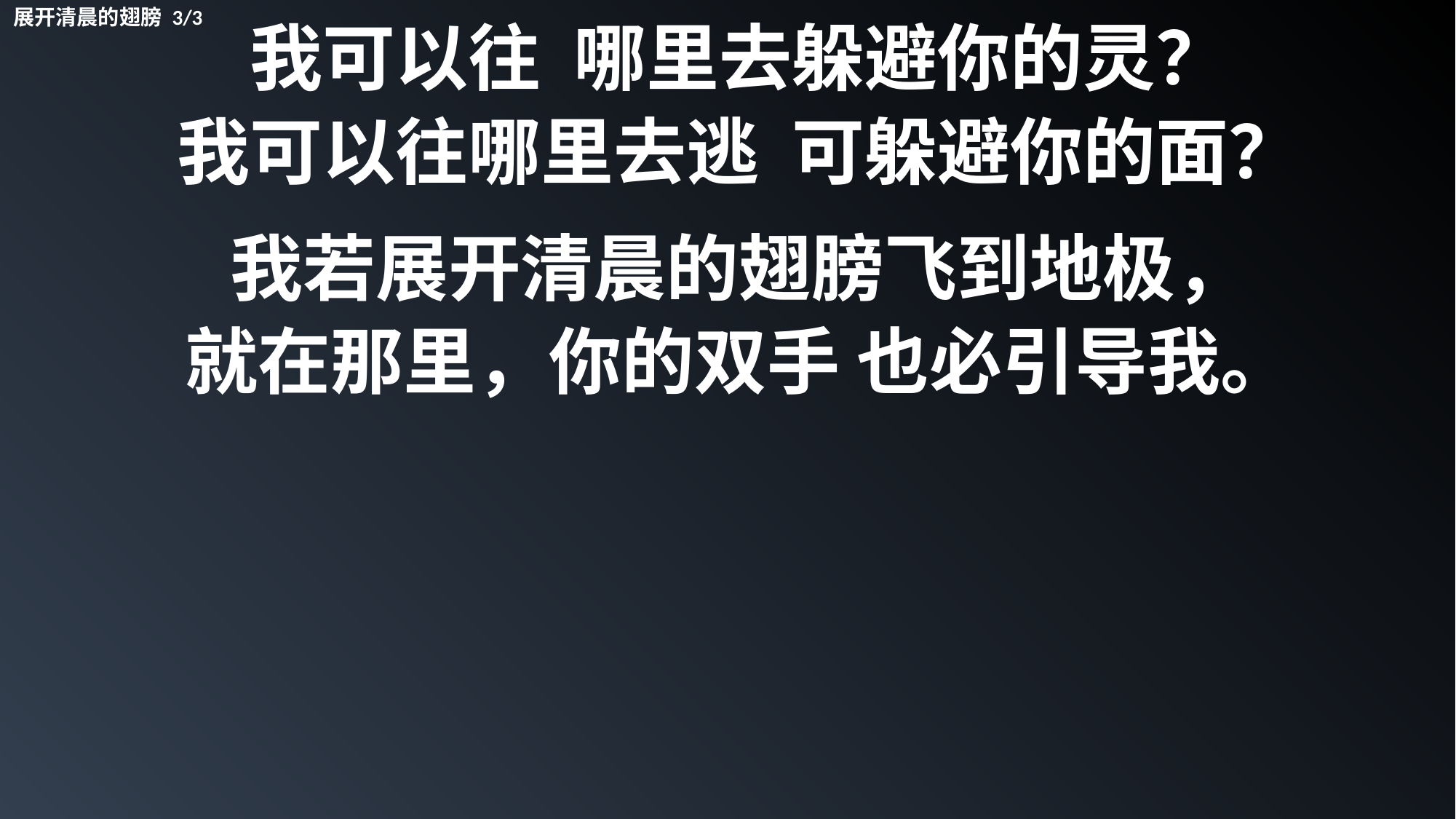

展开清晨的翅膀 3/3
我可以往  哪里去躲避你的灵？
我可以往哪里去逃  可躲避你的面？
我若展开清晨的翅膀飞到地极，
就在那里，你的双手 也必引导我。